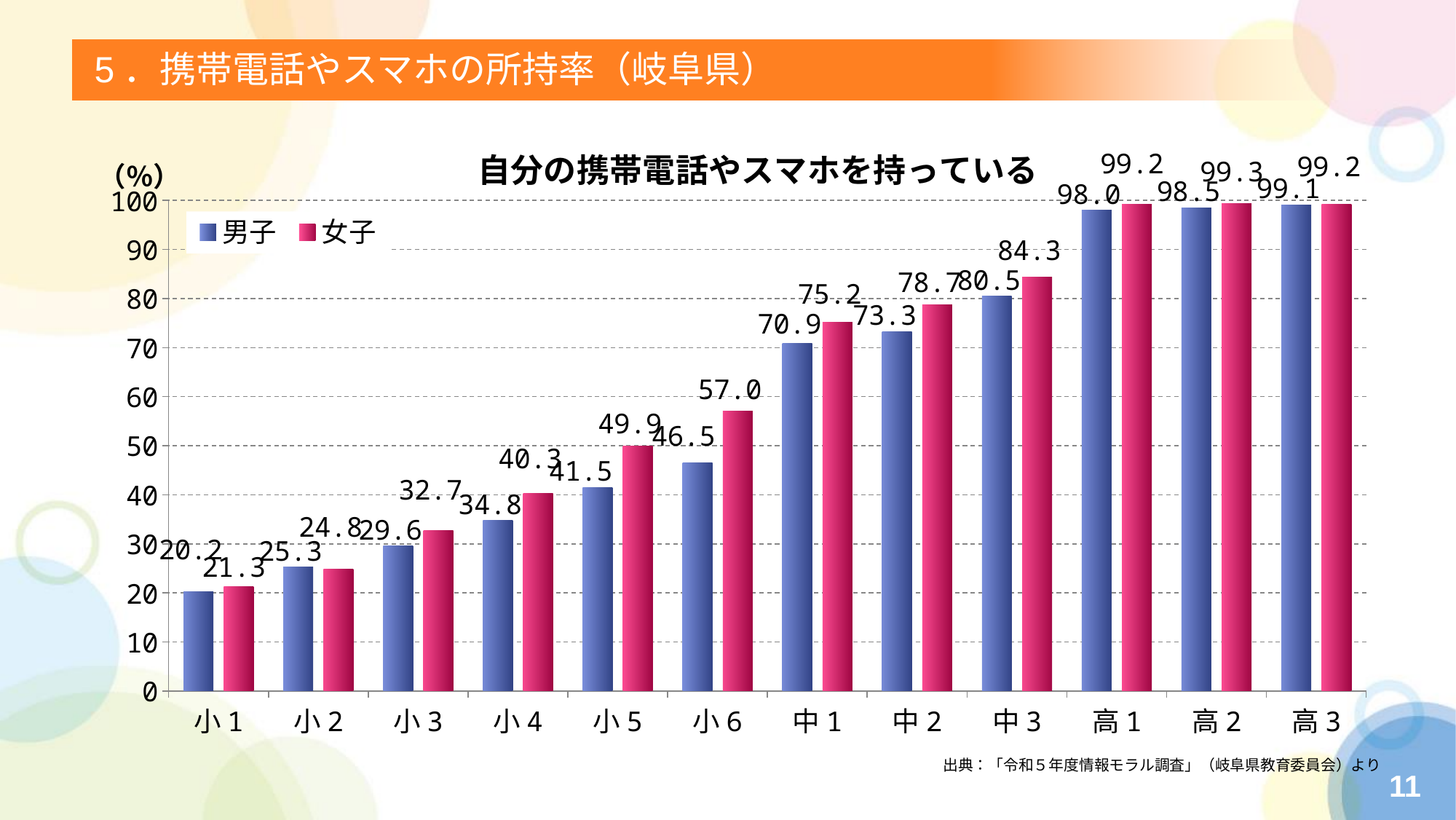

# 5．携帯電話やスマホの所持率（岐阜県）

### Chart: 自分の携帯電話やスマホを持っている

| Category | 男子 | 女子 |
|---|---|---|
| 小1 | 20.2 | 21.3 |
| 小2 | 25.3 | 24.8 |
| 小3 | 29.6 | 32.7 |
| 小4 | 34.8 | 40.3 |
| 小5 | 41.5 | 49.9 |
| 小6 | 46.5 | 57.0 |
| 中1 | 70.9 | 75.2 |
| 中2 | 73.3 | 78.7 |
| 中3 | 80.5 | 84.3 |
| 高1 | 98.0 | 99.2 |
| 高2 | 98.5 | 99.3 |
| 高3 | 99.1 | 99.2 |
出典：「令和５年度情報モラル調査」（岐阜県教育委員会）より
11